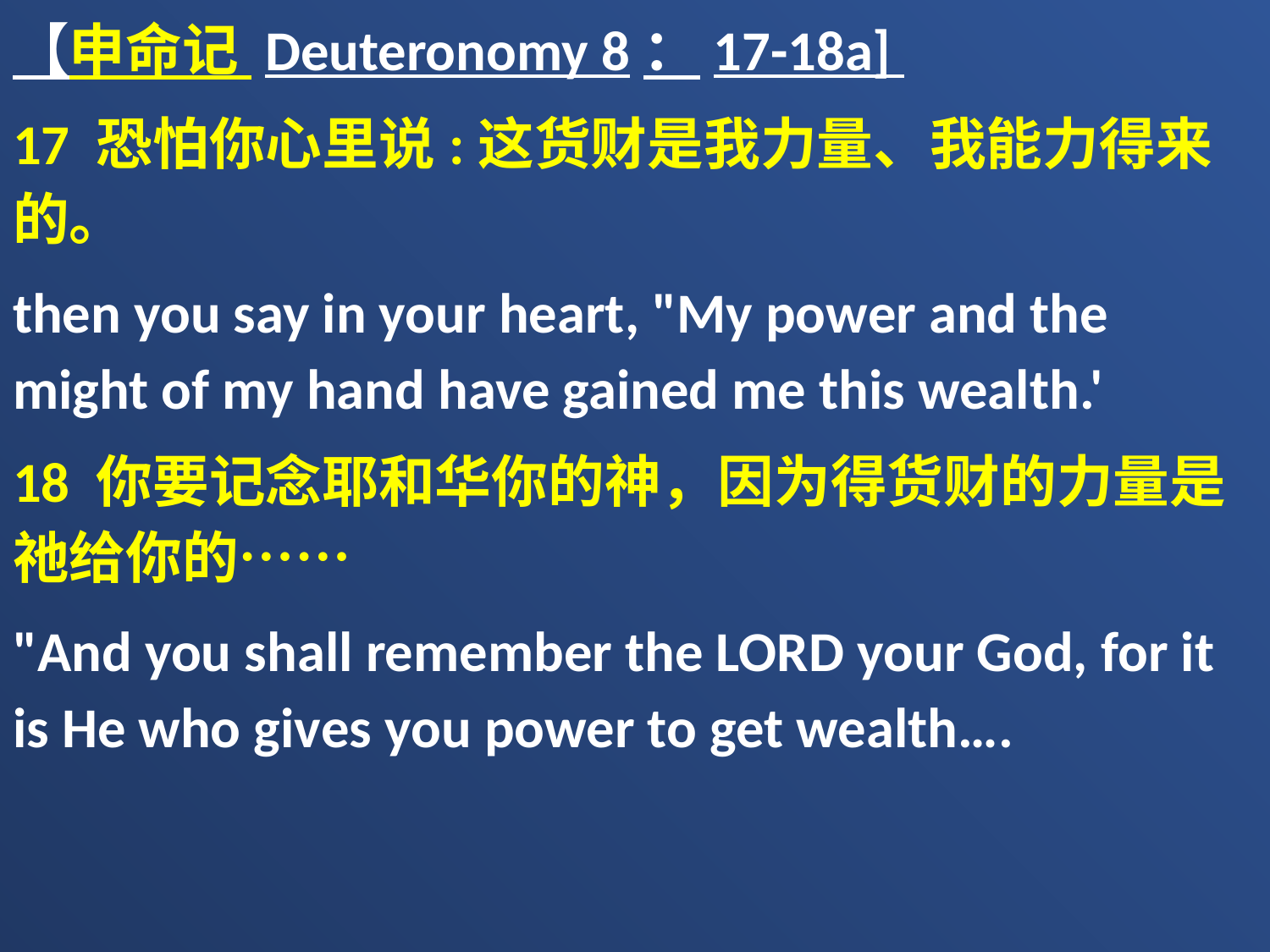

【申命记 Deuteronomy 8：17-18a]
17 恐怕你心里说:这货财是我力量、我能力得来的。
then you say in your heart, "My power and the might of my hand have gained me this wealth.'
18 你要记念耶和华你的神，因为得货财的力量是祂给你的……
"And you shall remember the LORD your God, for it is He who gives you power to get wealth….